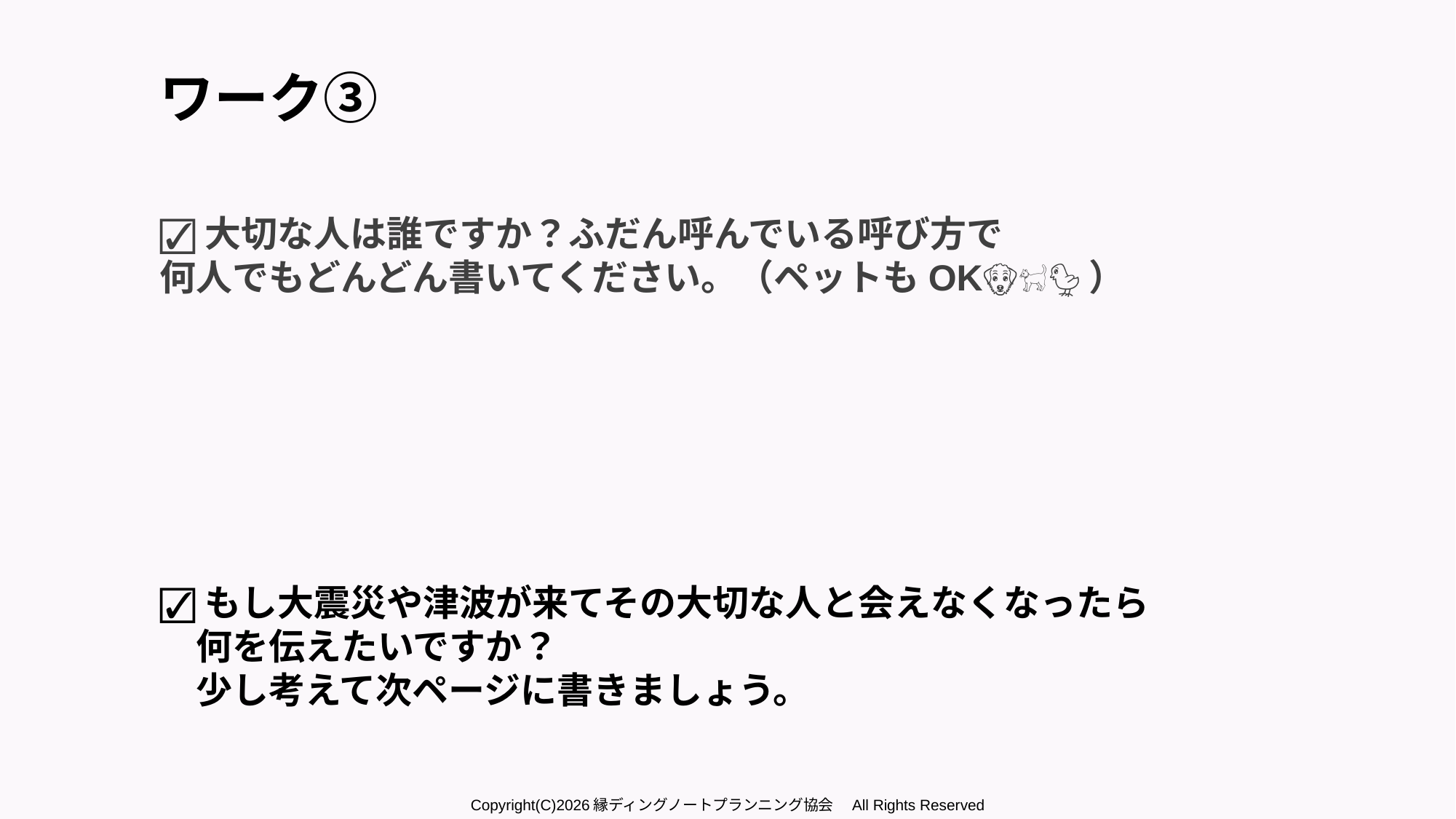

ワーク③

☑大切な人は誰ですか？ふだん呼んでいる呼び方で
何人でもどんどん書いてください。（ペットもOK🐶🐈🐤）

☑もし大震災や津波が来てその大切な人と会えなくなったら
　何を伝えたいですか？
　少し考えて次ページに書きましょう。

Copyright(C)2026縁ディングノートプランニング協会　All Rights Reserved